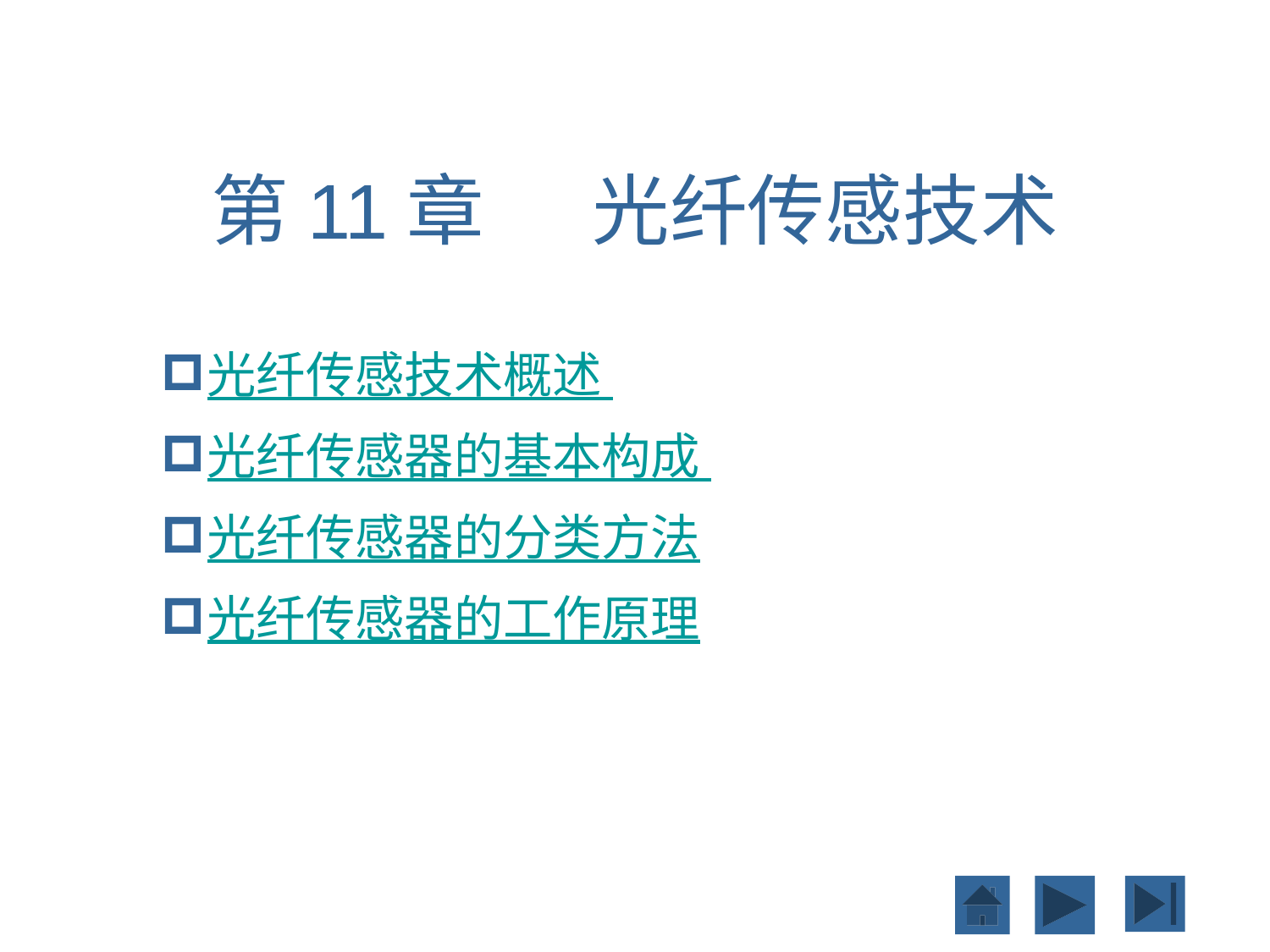

# 第11章	光纤传感技术
光纤传感技术概述
光纤传感器的基本构成
光纤传感器的分类方法
光纤传感器的工作原理